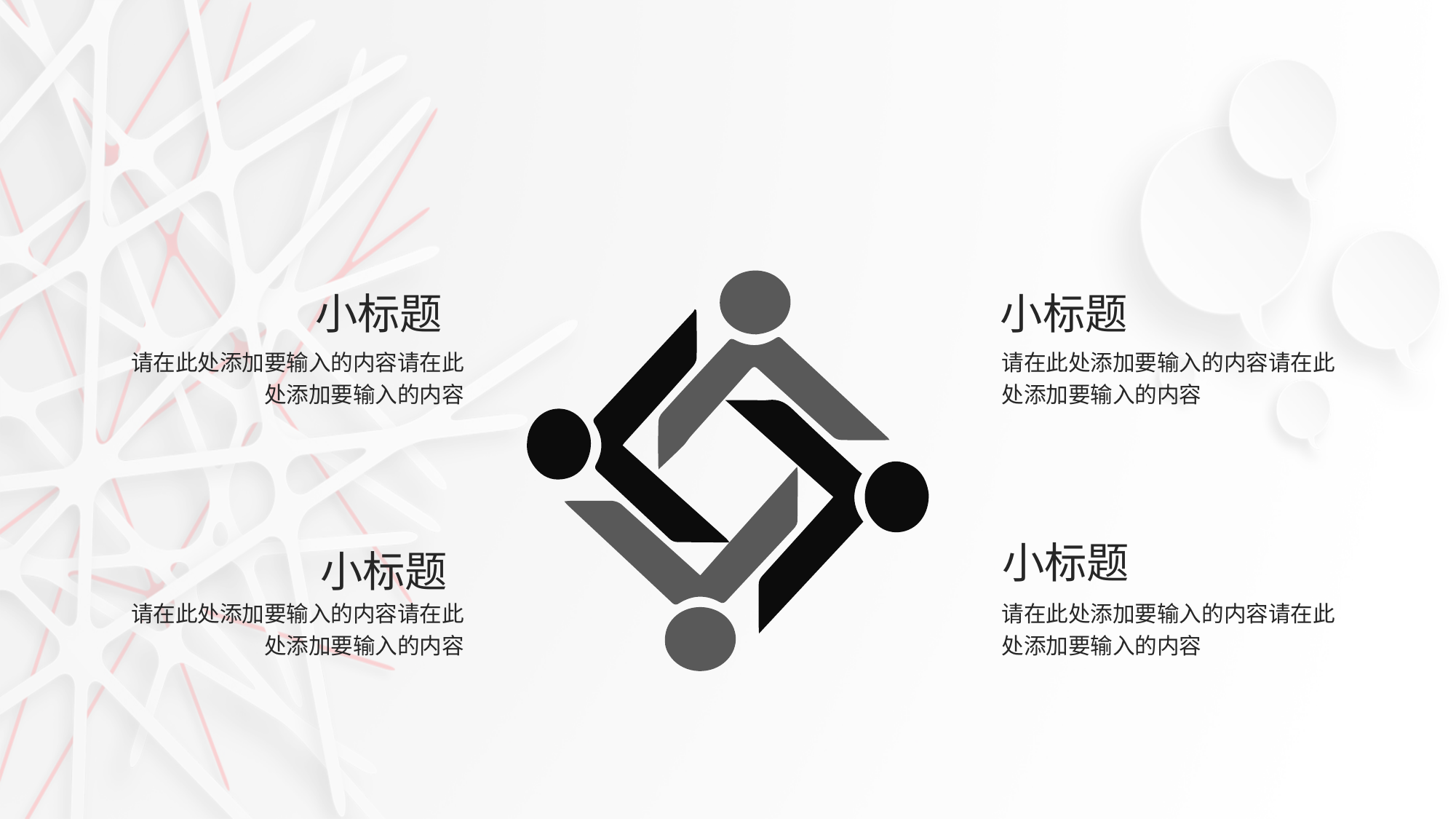

小标题
请在此处添加要输入的内容请在此处添加要输入的内容
小标题
请在此处添加要输入的内容请在此处添加要输入的内容

小标题
请在此处添加要输入的内容请在此处添加要输入的内容
小标题
请在此处添加要输入的内容请在此处添加要输入的内容